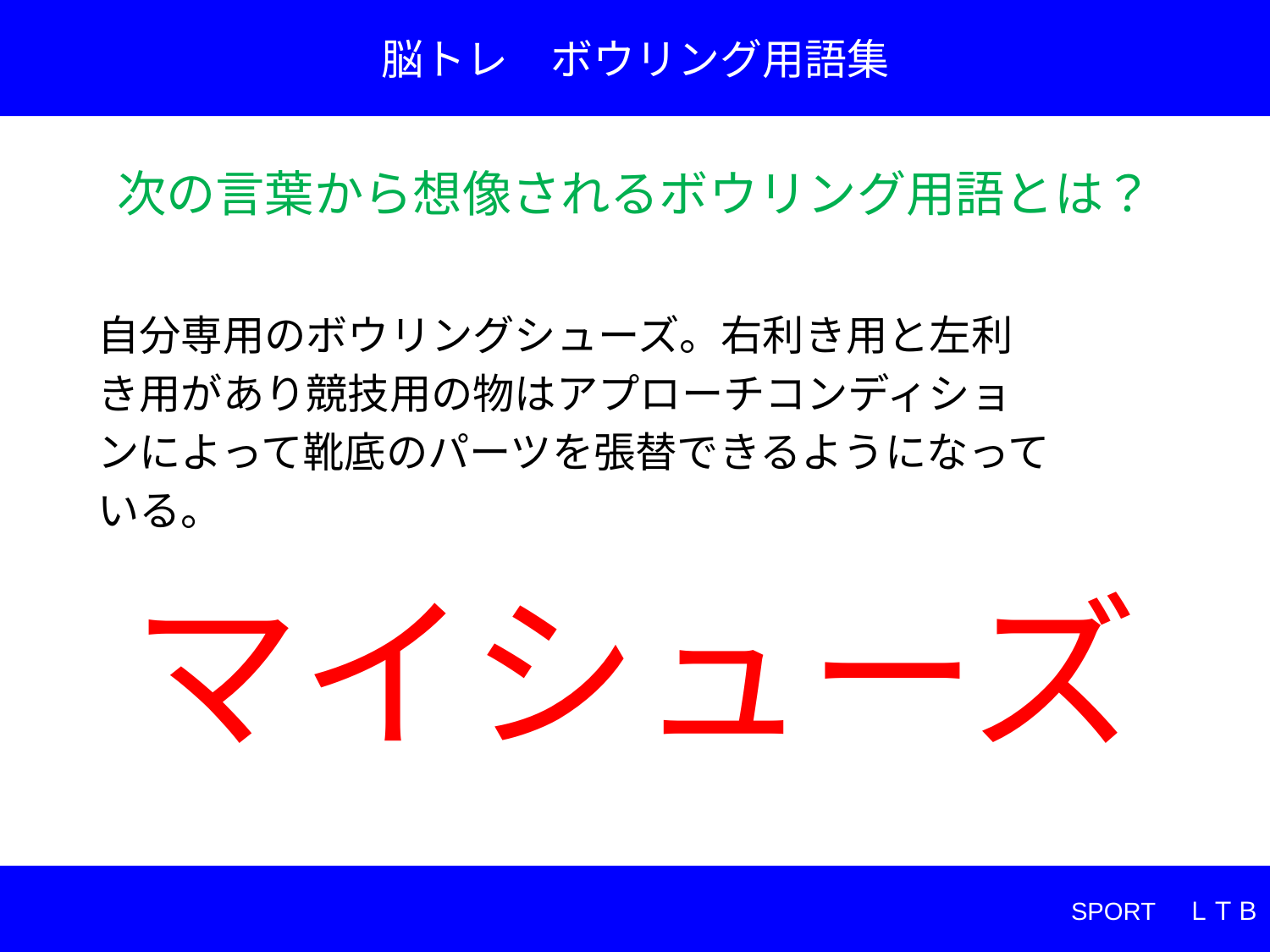

脳トレ　ボウリング用語集
次の言葉から想像されるボウリング用語とは？
自分専用のボウリングシューズ。右利き用と左利
き用があり競技用の物はアプローチコンディショ
ンによって靴底のパーツを張替できるようになって
いる。
# マイシューズ
SPORT　ＬＴＢ